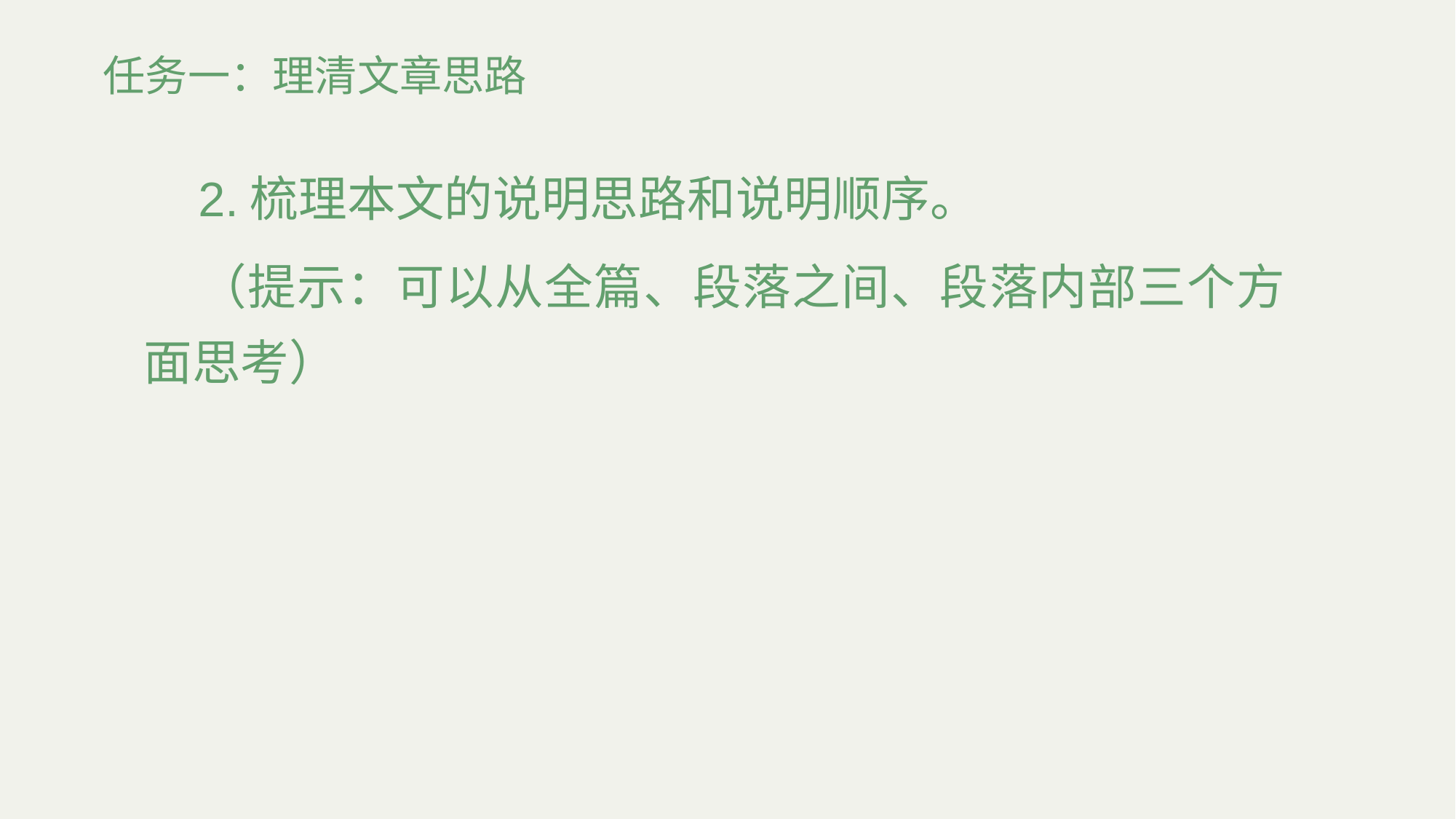

任务一：理清文章思路

2.梳理本文的说明思路和说明顺序。
（提示：可以从全篇、段落之间、段落内部三个方面思考）